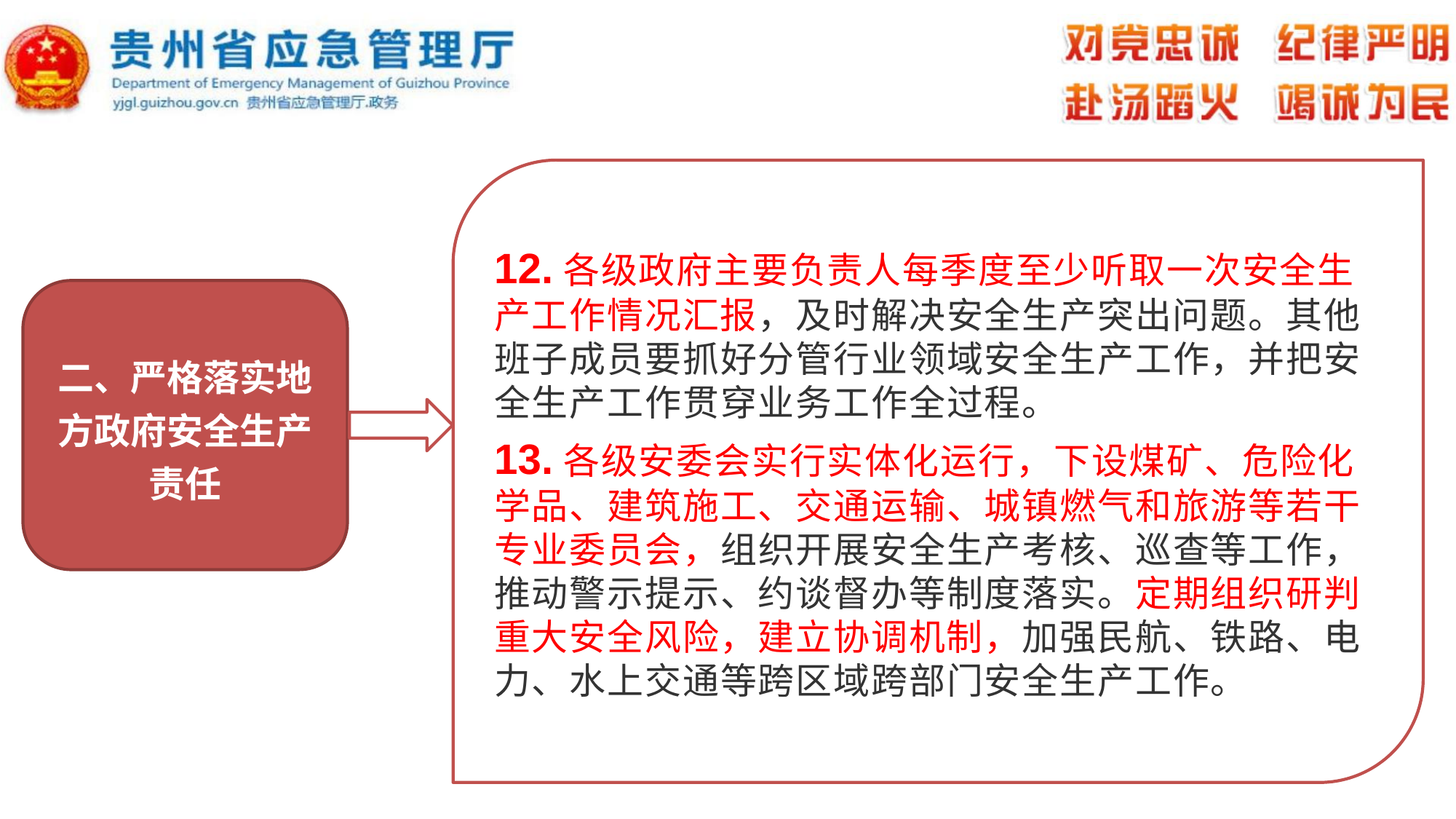

12.各级政府主要负责人每季度至少听取一次安全生产工作情况汇报，及时解决安全生产突出问题。其他班子成员要抓好分管行业领域安全生产工作，并把安全生产工作贯穿业务工作全过程。
13.各级安委会实行实体化运行，下设煤矿、危险化学品、建筑施工、交通运输、城镇燃气和旅游等若干专业委员会，组织开展安全生产考核、巡查等工作，推动警示提示、约谈督办等制度落实。定期组织研判重大安全风险，建立协调机制，加强民航、铁路、电力、水上交通等跨区域跨部门安全生产工作。
二、严格落实地方政府安全生产责任